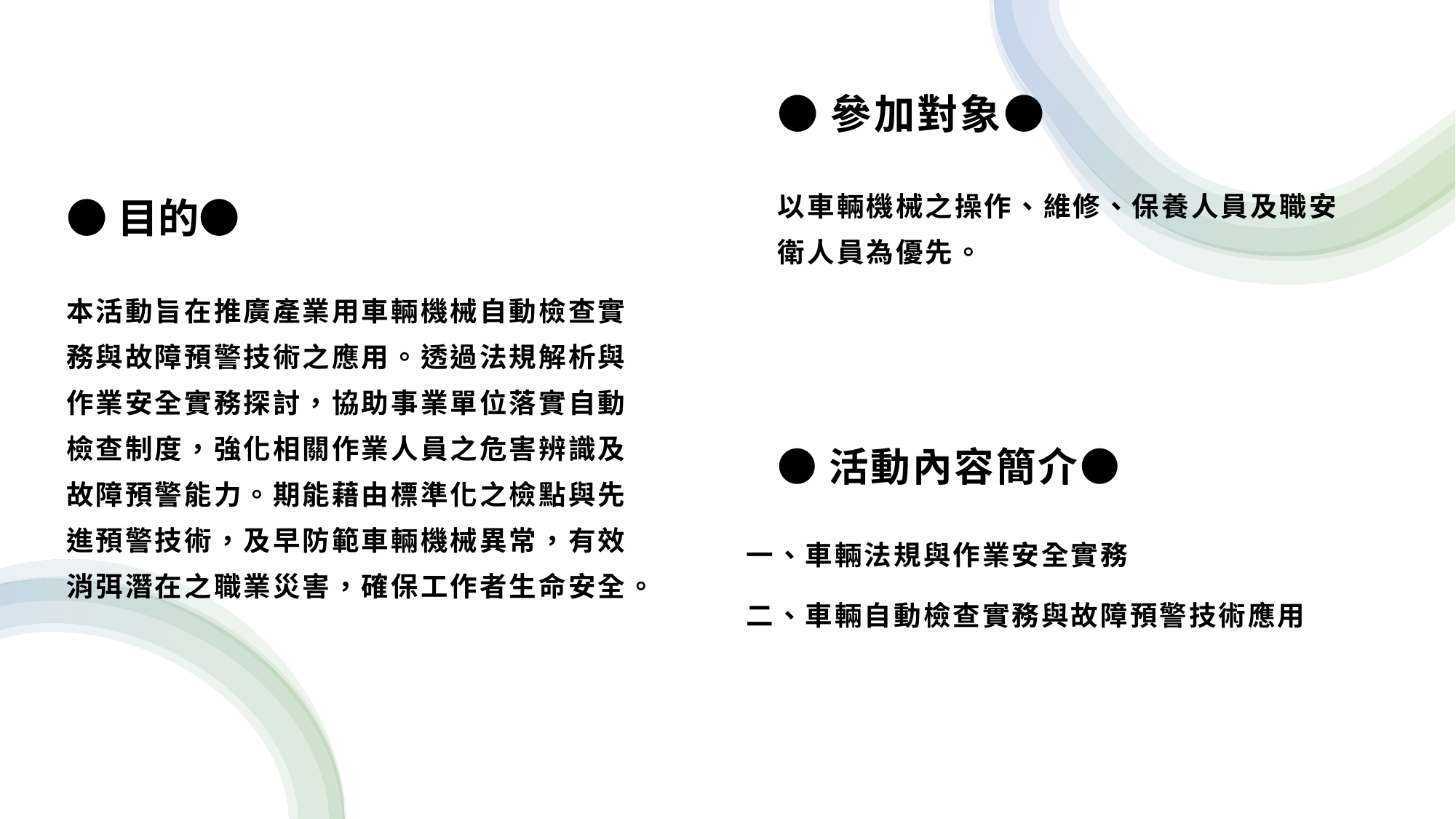

●參加對象●
以車輛機械之操作、維修、保養人員及職安衛人員為優先。
# ●目的●
本活動旨在推廣產業用車輛機械自動檢查實務與故障預警技術之應用。透過法規解析與作業安全實務探討，協助事業單位落實自動檢查制度，強化相關作業人員之危害辨識及故障預警能力。期能藉由標準化之檢點與先進預警技術，及早防範車輛機械異常，有效消弭潛在之職業災害，確保工作者生命安全。
●活動內容簡介●
一、車輛法規與作業安全實務
二、車輛自動檢查實務與故障預警技術應用